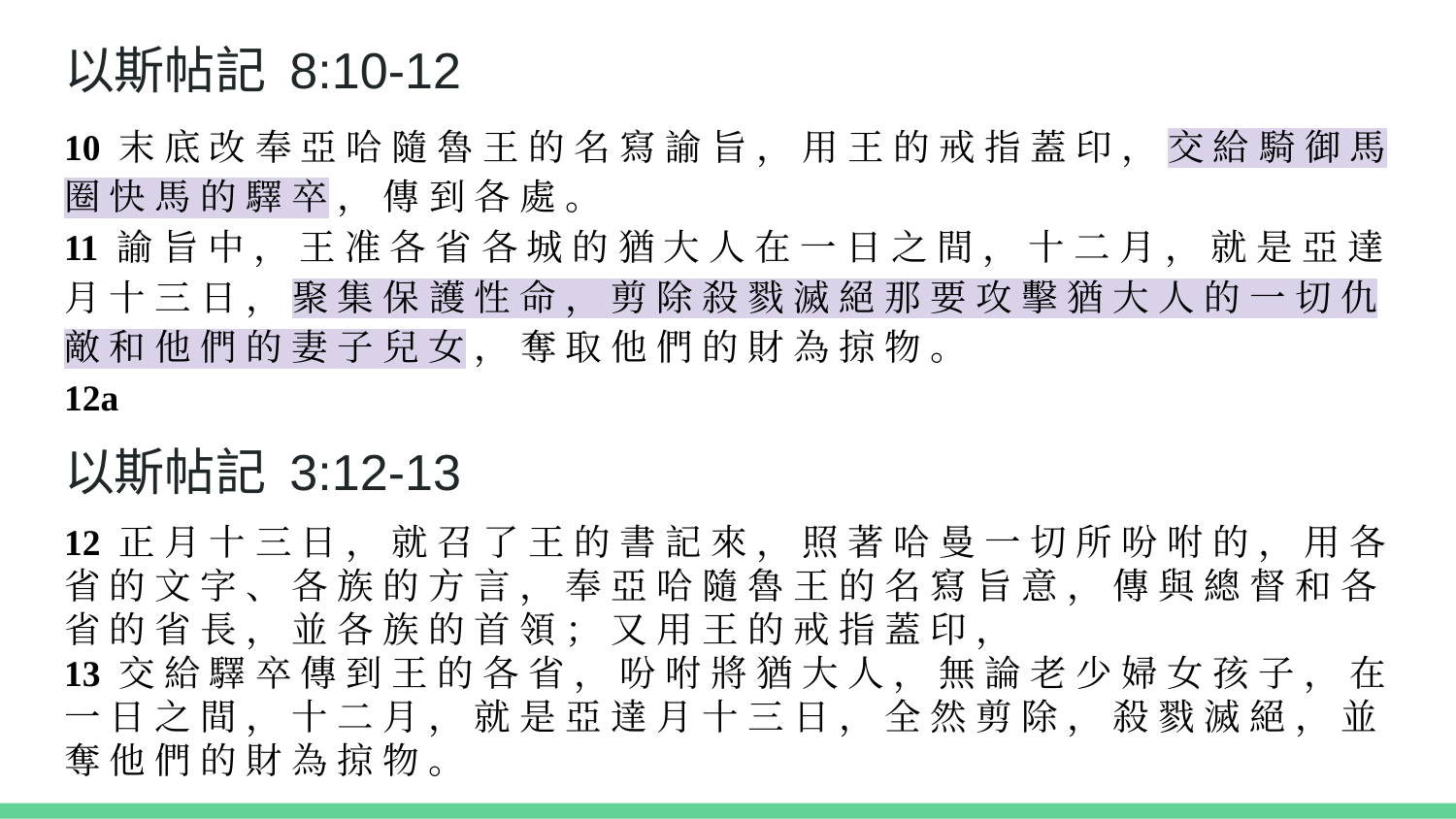

# 以斯帖記 8:10-12
10 末 底 改 奉 亞 哈 隨 魯 王 的 名 寫 諭 旨 ， 用 王 的 戒 指 蓋 印 ， 交 給 騎 御 馬 圈 快 馬 的 驛 卒 ， 傳 到 各 處 。
11 諭 旨 中 ， 王 准 各 省 各 城 的 猶 大 人 在 一 日 之 間 ， 十 二 月 ， 就 是 亞 達 月 十 三 日 ， 聚 集 保 護 性 命 ， 剪 除 殺 戮 滅 絕 那 要 攻 擊 猶 大 人 的 一 切 仇 敵 和 他 們 的 妻 子 兒 女 ， 奪 取 他 們 的 財 為 掠 物 。
12a
以斯帖記 3:12-13
12 正 月 十 三 日 ， 就 召 了 王 的 書 記 來 ， 照 著 哈 曼 一 切 所 吩 咐 的 ， 用 各 省 的 文 字 、 各 族 的 方 言 ， 奉 亞 哈 隨 魯 王 的 名 寫 旨 意 ， 傳 與 總 督 和 各 省 的 省 長 ， 並 各 族 的 首 領 ； 又 用 王 的 戒 指 蓋 印 ，
13 交 給 驛 卒 傳 到 王 的 各 省 ， 吩 咐 將 猶 大 人 ， 無 論 老 少 婦 女 孩 子 ， 在 一 日 之 間 ， 十 二 月 ， 就 是 亞 達 月 十 三 日 ， 全 然 剪 除 ， 殺 戮 滅 絕 ， 並 奪 他 們 的 財 為 掠 物 。